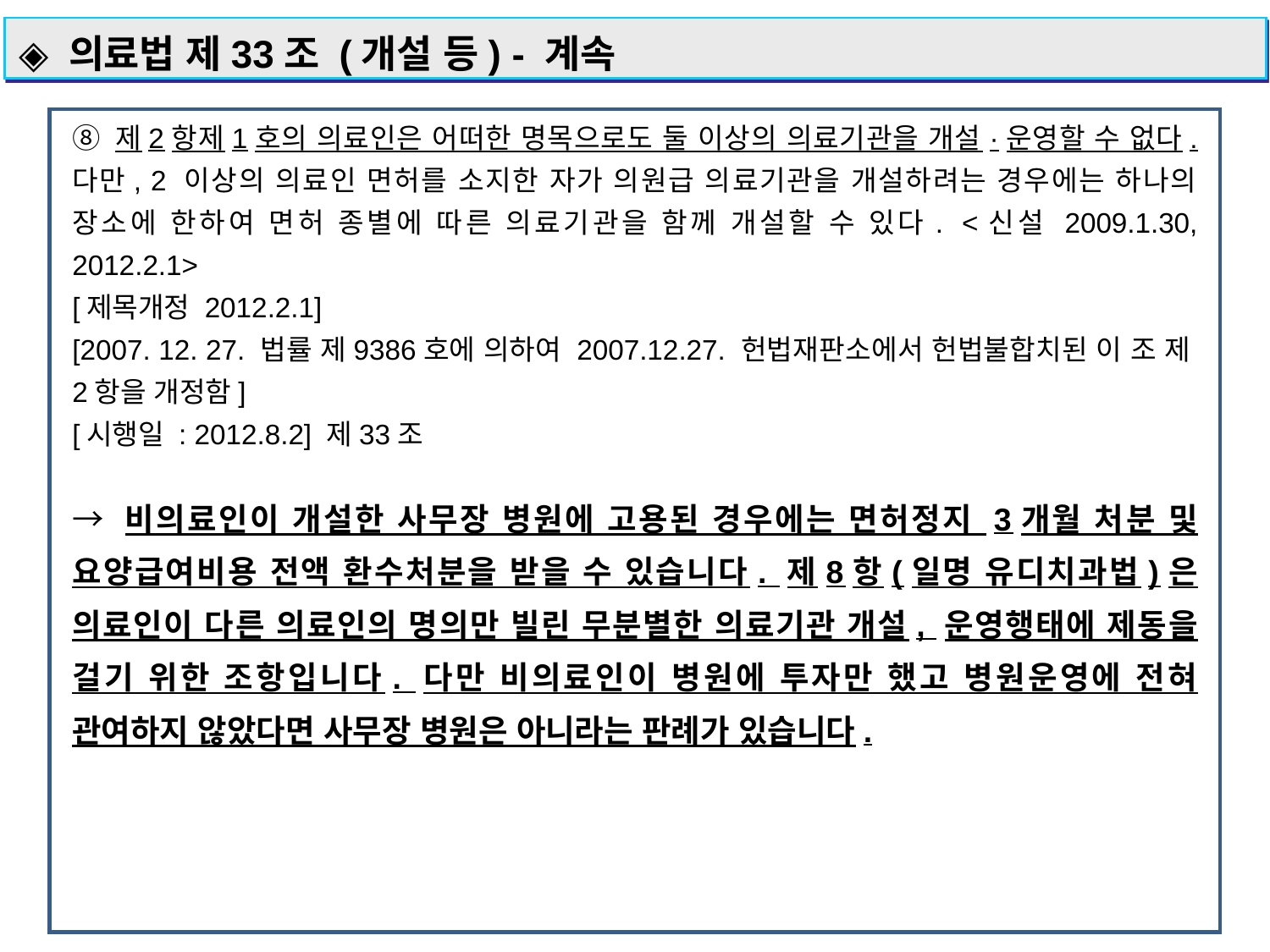

◈ 의료법 제33조 (개설 등) - 계속
⑧ 제2항제1호의 의료인은 어떠한 명목으로도 둘 이상의 의료기관을 개설·운영할 수 없다. 다만, 2 이상의 의료인 면허를 소지한 자가 의원급 의료기관을 개설하려는 경우에는 하나의 장소에 한하여 면허 종별에 따른 의료기관을 함께 개설할 수 있다.  <신설 2009.1.30, 2012.2.1>
[제목개정 2012.2.1]
[2007. 12. 27. 법률 제9386호에 의하여 2007.12.27. 헌법재판소에서 헌법불합치된 이 조 제2항을 개정함]
[시행일 : 2012.8.2] 제33조

→ 비의료인이 개설한 사무장 병원에 고용된 경우에는 면허정지 3개월 처분 및 요양급여비용 전액 환수처분을 받을 수 있습니다. 제8항(일명 유디치과법)은 의료인이 다른 의료인의 명의만 빌린 무분별한 의료기관 개설, 운영행태에 제동을 걸기 위한 조항입니다. 다만 비의료인이 병원에 투자만 했고 병원운영에 전혀 관여하지 않았다면 사무장 병원은 아니라는 판례가 있습니다.